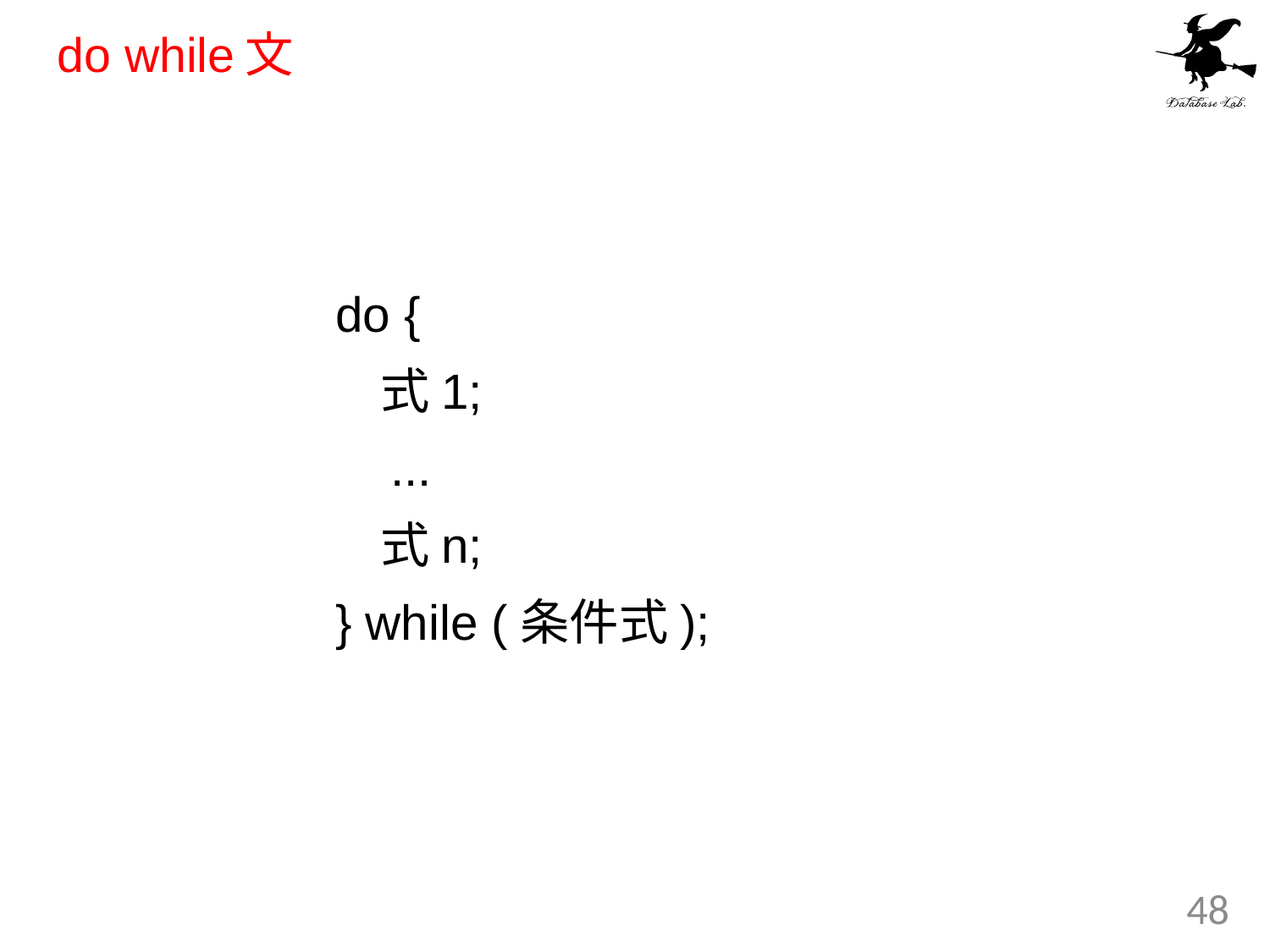

# do while文
do {
   式1;
    ...
   式n;
} while (条件式);

48